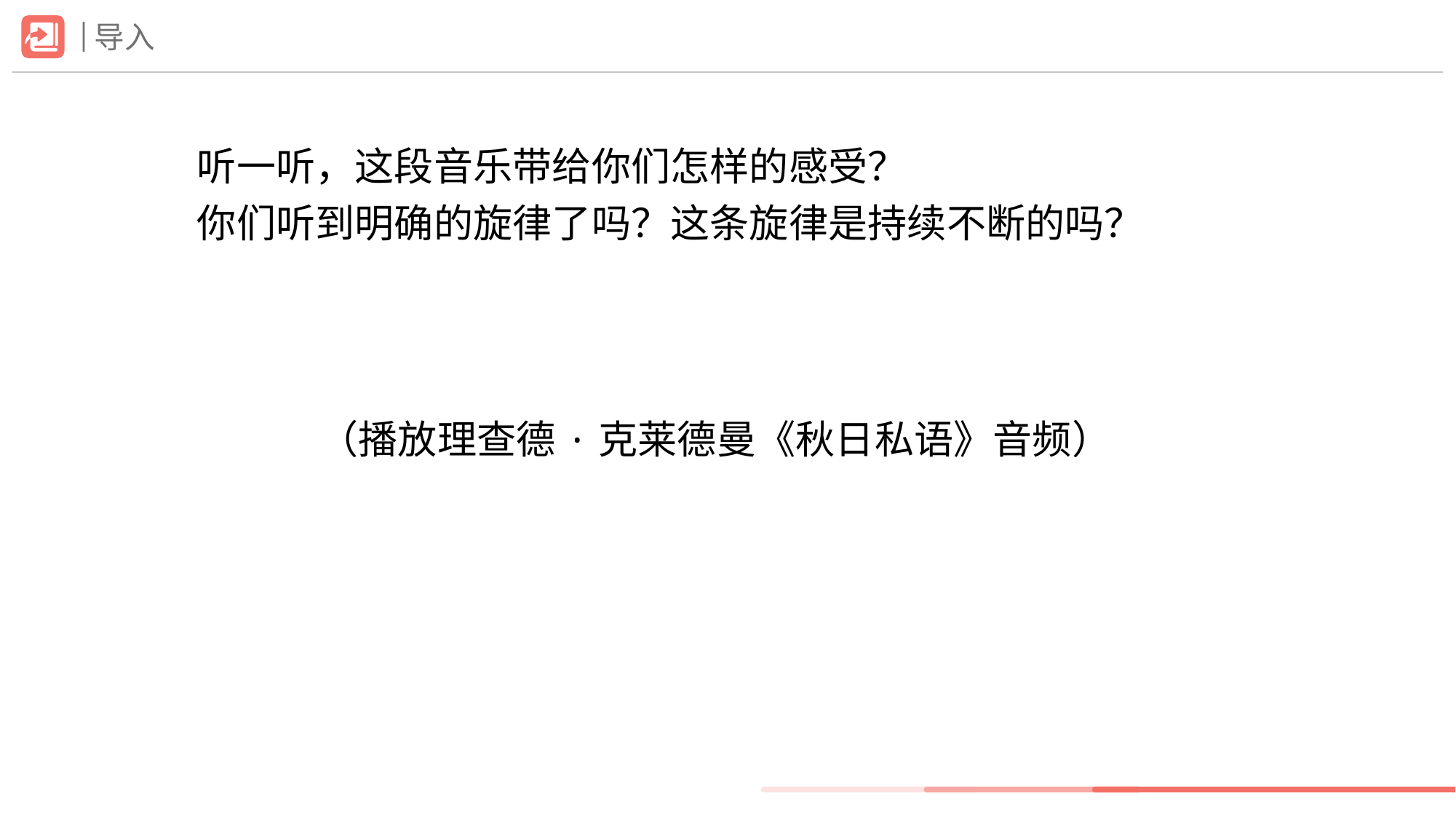

导入

　　听一听，这段音乐带给你们怎样的感受？

　　你们听到明确的旋律了吗？这条旋律是持续不断的吗？

（播放理查德·克莱德曼《秋日私语》音频）